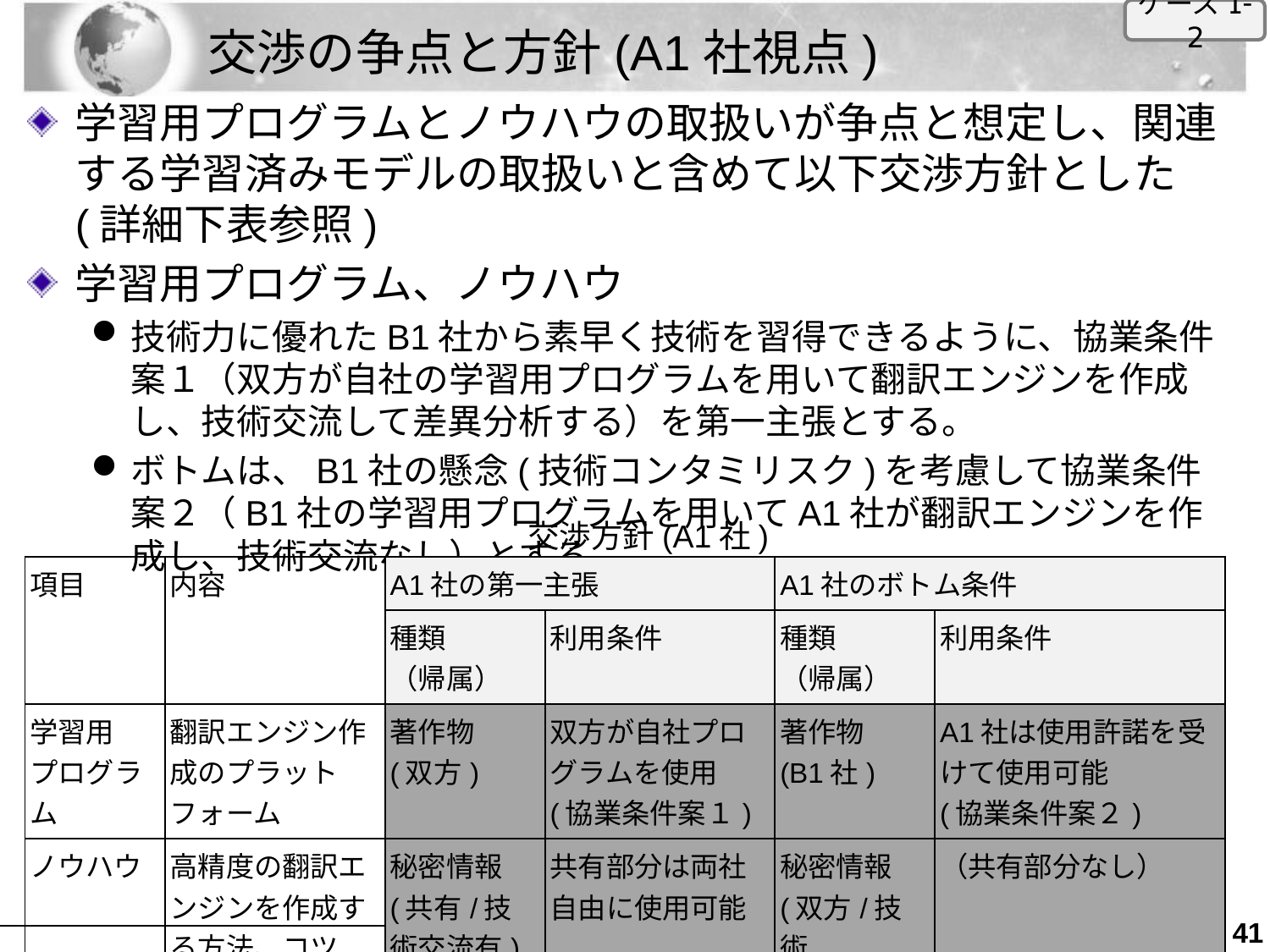

ケース1-2
# 交渉の争点と方針(A1社視点)
学習用プログラムとノウハウの取扱いが争点と想定し、関連する学習済みモデルの取扱いと含めて以下交渉方針とした (詳細下表参照)
学習用プログラム、ノウハウ
技術力に優れたB1社から素早く技術を習得できるように、協業条件案１（双方が自社の学習用プログラムを用いて翻訳エンジンを作成し、技術交流して差異分析する）を第一主張とする。
ボトムは、B1社の懸念(技術コンタミリスク)を考慮して協業条件案２（B1社の学習用プログラムを用いてA1社が翻訳エンジンを作成し、技術交流なし）とする。

交渉方針(A1社)
| 項目 | 内容 | A1社の第一主張 |  | A1社のボトム条件 |  |
| --- | --- | --- | --- | --- | --- |
|  |  | 種類 （帰属） | 利用条件 | 種類 （帰属） | 利用条件 |
| 学習用 プログラム | 翻訳エンジン作成のプラットフォーム | 著作物 (双方) | 双方が自社プログラムを使用 (協業条件案１) | 著作物 (B1社) | A1社は使用許諾を受けて使用可能 (協業条件案２) |
| ノウハウ | 高精度の翻訳エンジンを作成する方法、コツ | 秘密情報 (共有/技術交流有) | 共有部分は両社自由に使用可能 | 秘密情報 (双方/技術 交流無) | （共有部分なし） |
41